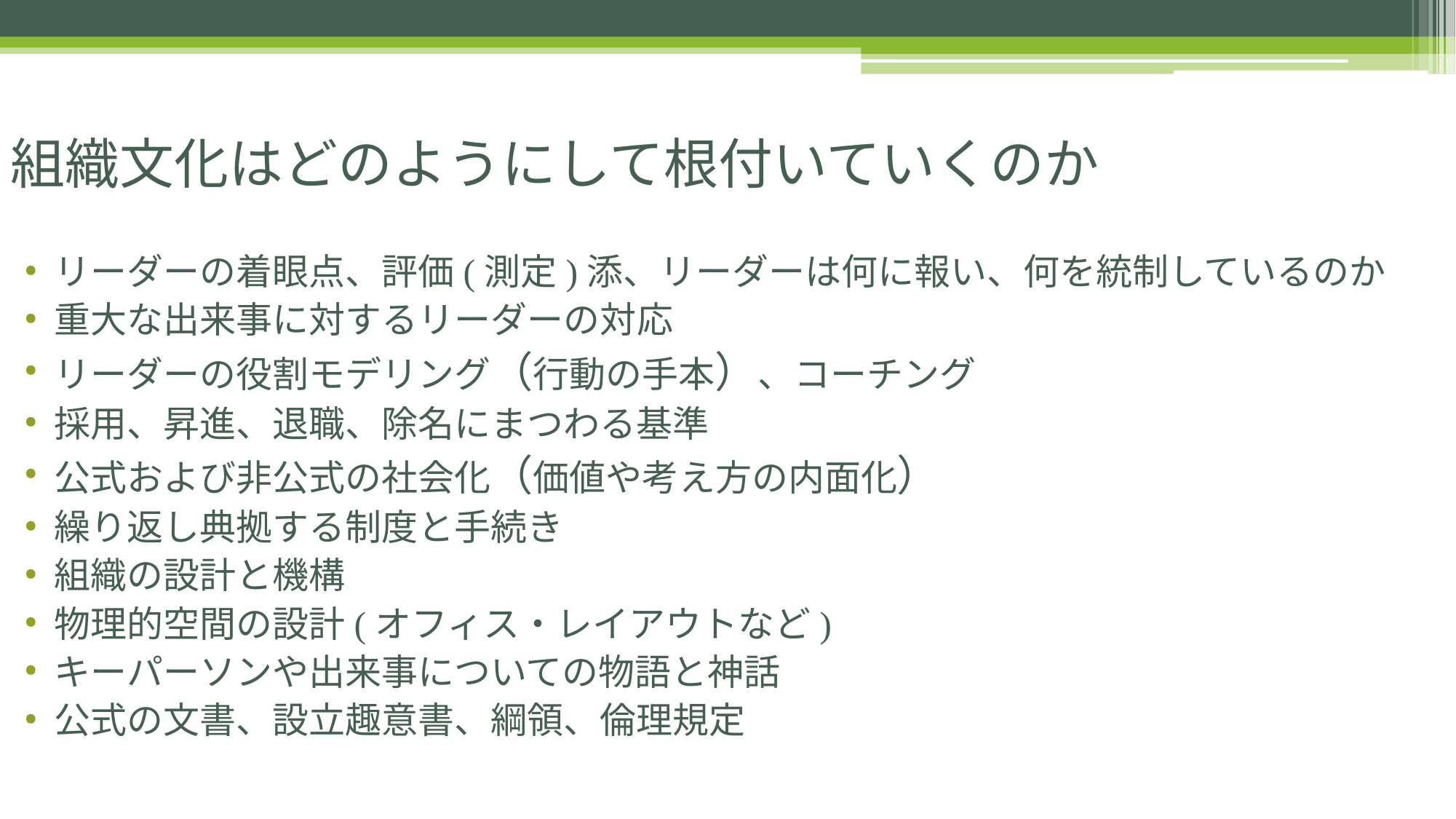

# 組織文化はどのようにして根付いていくのか
リーダーの着眼点、評価(測定)添、リーダーは何に報い、何を統制しているのか
重大な出来事に対するリーダーの対応
リーダーの役割モデリング（行動の手本）、コーチング
採用、昇進、退職、除名にまつわる基準
公式および非公式の社会化（価値や考え方の内面化）
繰り返し典拠する制度と手続き
組織の設計と機構
物理的空間の設計(オフィス・レイアウトなど)
キーパーソンや出来事についての物語と神話
公式の文書、設立趣意書、綱領、倫理規定